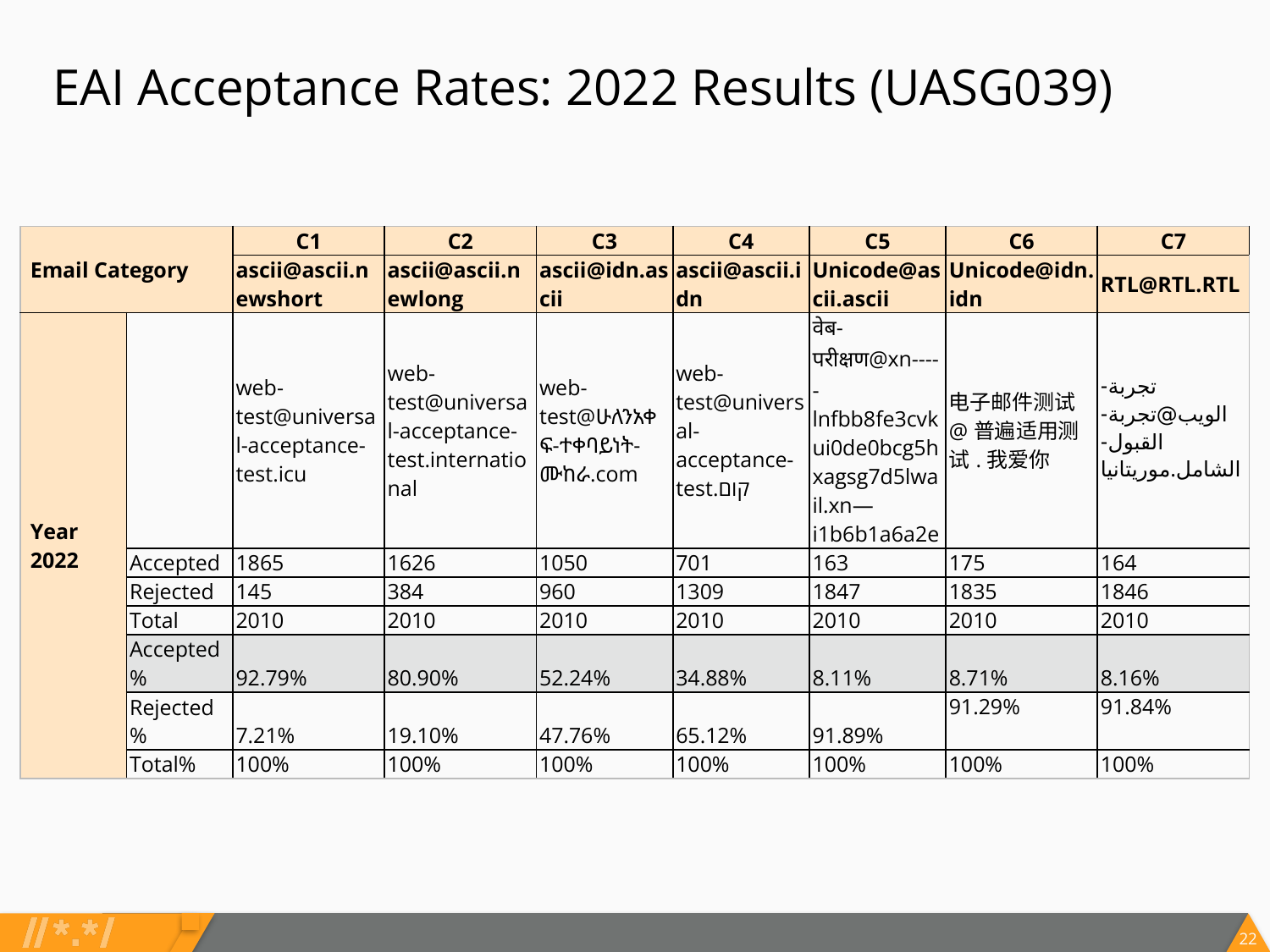

EAI Acceptance Rates: 2022 Results (UASG039)
| Email Category |  | C1 | C2 | C3 | C4 | C5 | C6 | C7 |
| --- | --- | --- | --- | --- | --- | --- | --- | --- |
|  |  | ascii@ascii.newshort | ascii@ascii.newlong | ascii@idn.ascii | ascii@ascii.idn | Unicode@ascii.ascii | Unicode@idn.idn | RTL@RTL.RTL |
| Year 2022 |  | web-test@universal-acceptance-test.icu | web-test@universal-acceptance-test.international | web-test@ሁለንአቀፍ-ተቀባይነት-ሙከራ.com | web-test@universal-acceptance-test.קום | वेब-परीक्षण@xn-----lnfbb8fe3cvkui0de0bcg5hxagsg7d5lwail.xn—i1b6b1a6a2e | 电子邮件测试@普遍适用测试.我爱你 | تجربة-الويب@تجربة-القبول-الشامل.موريتانيا |
|  | Accepted | 1865 | 1626 | 1050 | 701 | 163 | 175 | 164 |
|  | Rejected | 145 | 384 | 960 | 1309 | 1847 | 1835 | 1846 |
|  | Total | 2010 | 2010 | 2010 | 2010 | 2010 | 2010 | 2010 |
|  | Accepted% | 92.79% | 80.90% | 52.24% | 34.88% | 8.11% | 8.71% | 8.16% |
|  | Rejected% | 7.21% | 19.10% | 47.76% | 65.12% | 91.89% | 91.29% | 91.84% |
|  | Total% | 100% | 100% | 100% | 100% | 100% | 100% | 100% |